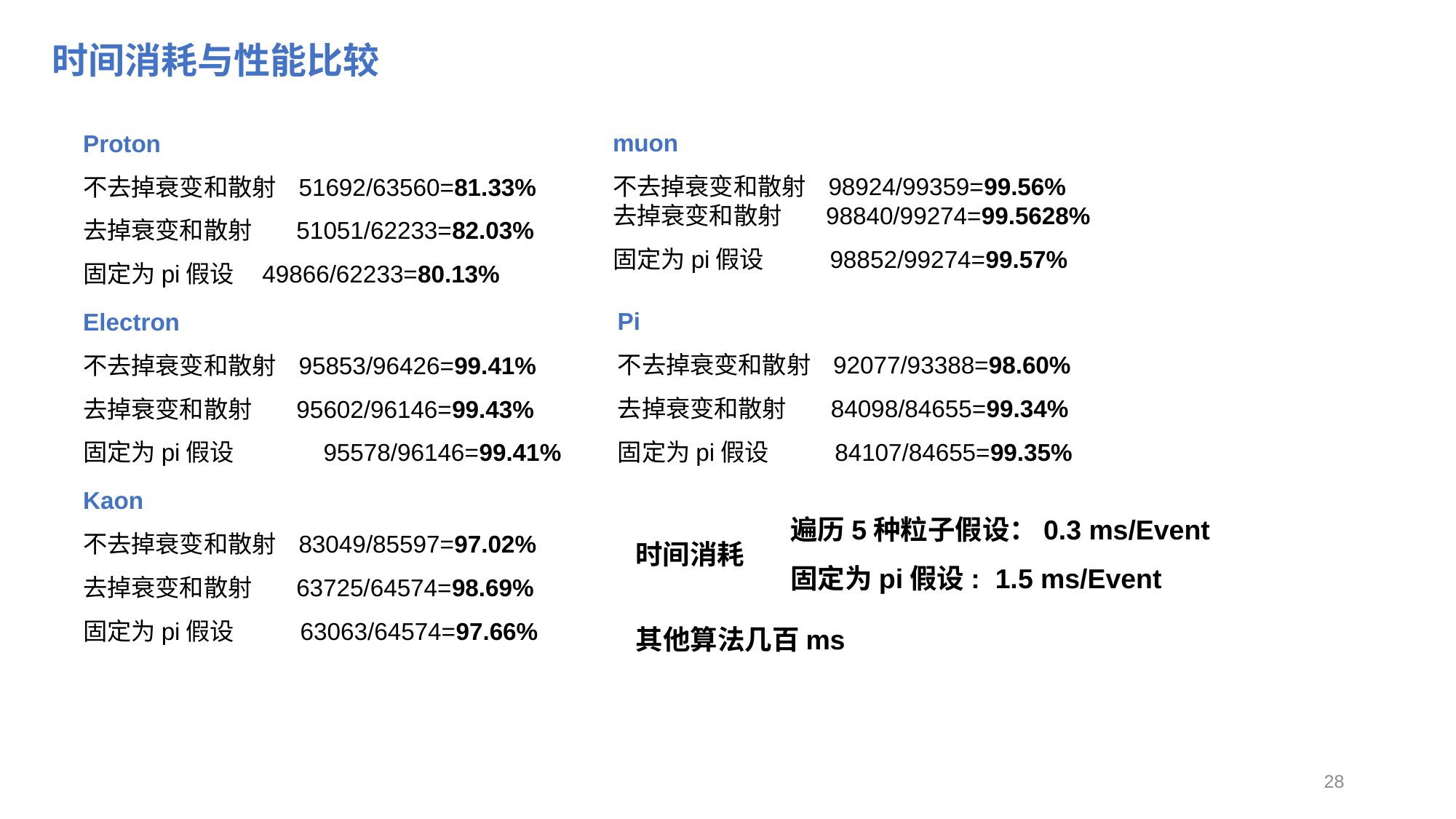

时间消耗与性能比较
muon
不去掉衰变和散射   98924/99359=99.56%
去掉衰变和散射       98840/99274=99.5628%
固定为pi假设           98852/99274=99.57%
Proton
不去掉衰变和散射   51692/63560=81.33%
去掉衰变和散射       51051/62233=82.03%
固定为pi假设    49866/62233=80.13%
Pi
不去掉衰变和散射   92077/93388=98.60%
去掉衰变和散射       84098/84655=99.34%
固定为pi假设           84107/84655=99.35%
Electron
不去掉衰变和散射   95853/96426=99.41%
去掉衰变和散射       95602/96146=99.43%
固定为pi假设	   95578/96146=99.41%
Kaon
不去掉衰变和散射   83049/85597=97.02%
去掉衰变和散射       63725/64574=98.69%
固定为pi假设           63063/64574=97.66%
遍历5种粒子假设：0.3 ms/Event
固定为pi假设:  1.5 ms/Event
时间消耗
其他算法几百ms
28